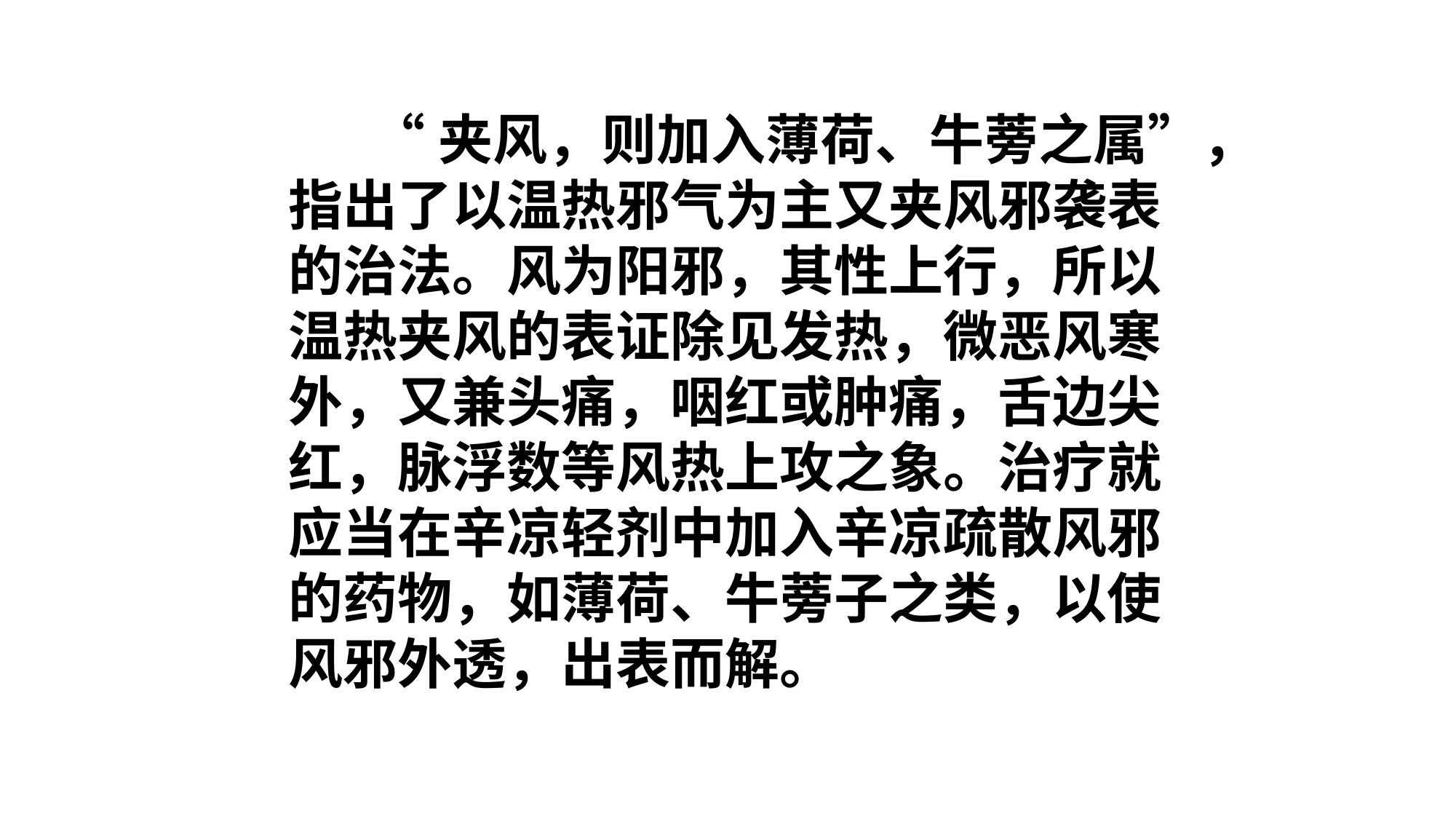

“夹风，则加入薄荷、牛蒡之属”，指出了以温热邪气为主又夹风邪袭表的治法。风为阳邪，其性上行，所以温热夹风的表证除见发热，微恶风寒外，又兼头痛，咽红或肿痛，舌边尖红，脉浮数等风热上攻之象。治疗就应当在辛凉轻剂中加入辛凉疏散风邪的药物，如薄荷、牛蒡子之类，以使风邪外透，出表而解。